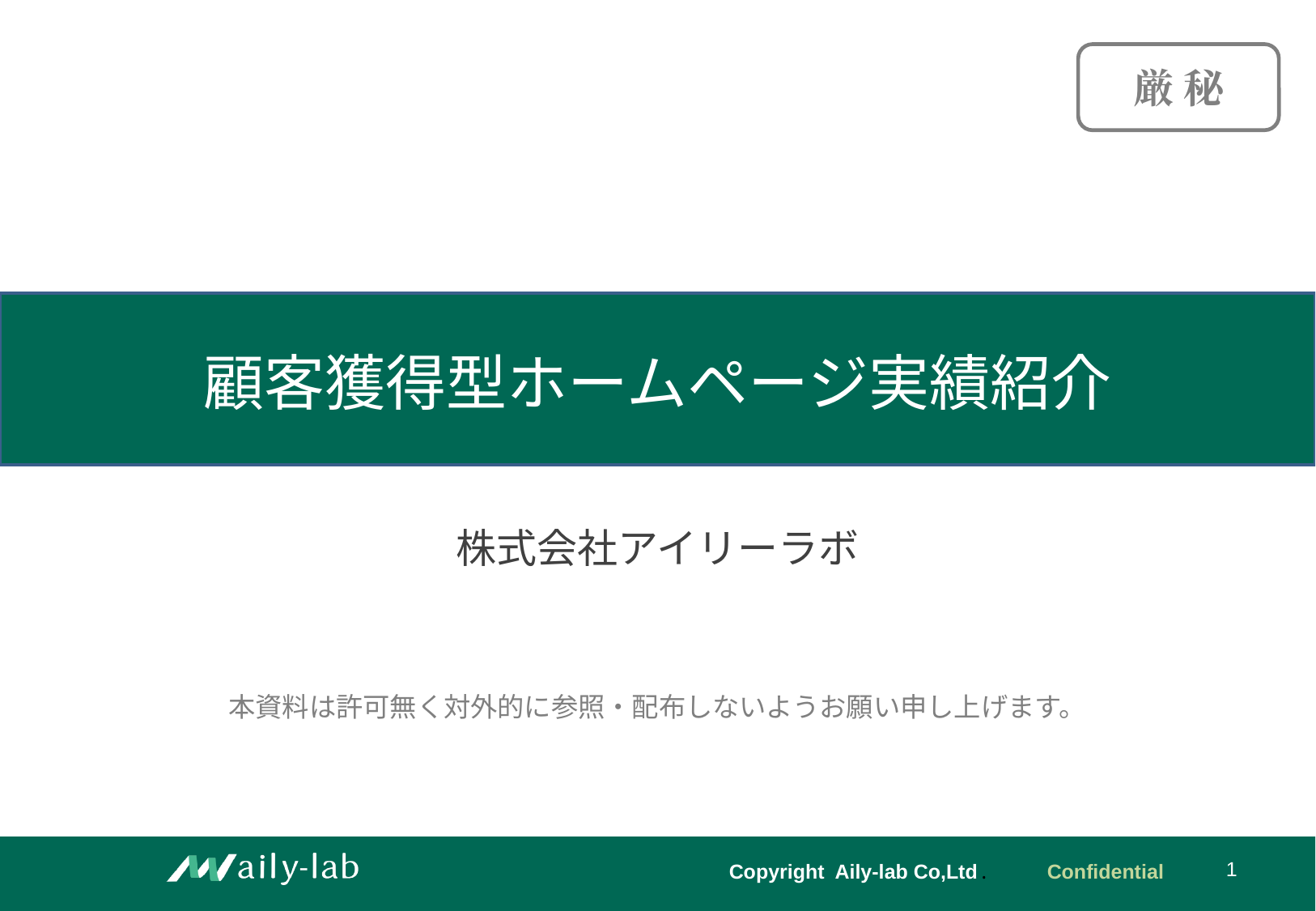

厳 秘
# 顧客獲得型ホームページ実績紹介
株式会社アイリーラボ

本資料は許可無く対外的に参照・配布しないようお願い申し上げます。

1